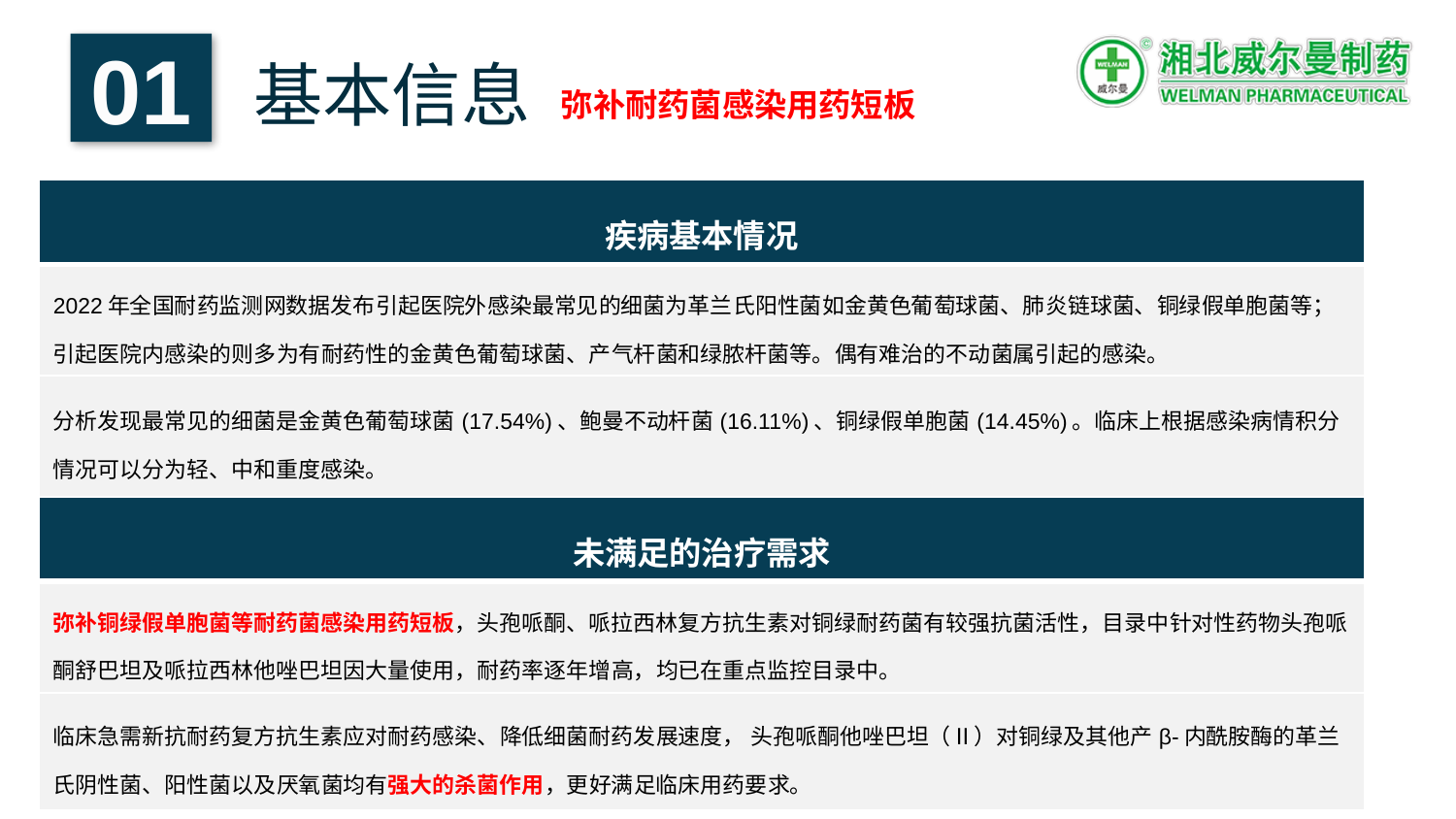

01
基本信息
弥补耐药菌感染用药短板
| 疾病基本情况 |
| --- |
| 2022年全国耐药监测网数据发布引起医院外感染最常见的细菌为革兰氏阳性菌如金黄色葡萄球菌、肺炎链球菌、铜绿假单胞菌等；引起医院内感染的则多为有耐药性的金黄色葡萄球菌、产气杆菌和绿脓杆菌等。偶有难治的不动菌属引起的感染。 |
| 分析发现最常见的细菌是金黄色葡萄球菌(17.54%)、鲍曼不动杆菌(16.11%)、铜绿假单胞菌(14.45%)。临床上根据感染病情积分情况可以分为轻、中和重度感染。 |
| 未满足的治疗需求 |
| --- |
| 弥补铜绿假单胞菌等耐药菌感染用药短板，头孢哌酮、哌拉西林复方抗生素对铜绿耐药菌有较强抗菌活性，目录中针对性药物头孢哌酮舒巴坦及哌拉西林他唑巴坦因大量使用，耐药率逐年增高，均已在重点监控目录中。 |
| 临床急需新抗耐药复方抗生素应对耐药感染、降低细菌耐药发展速度， 头孢哌酮他唑巴坦（Ⅱ）对铜绿及其他产β-内酰胺酶的革兰氏阴性菌、阳性菌以及厌氧菌均有强大的杀菌作用，更好满足临床用药要求。 |